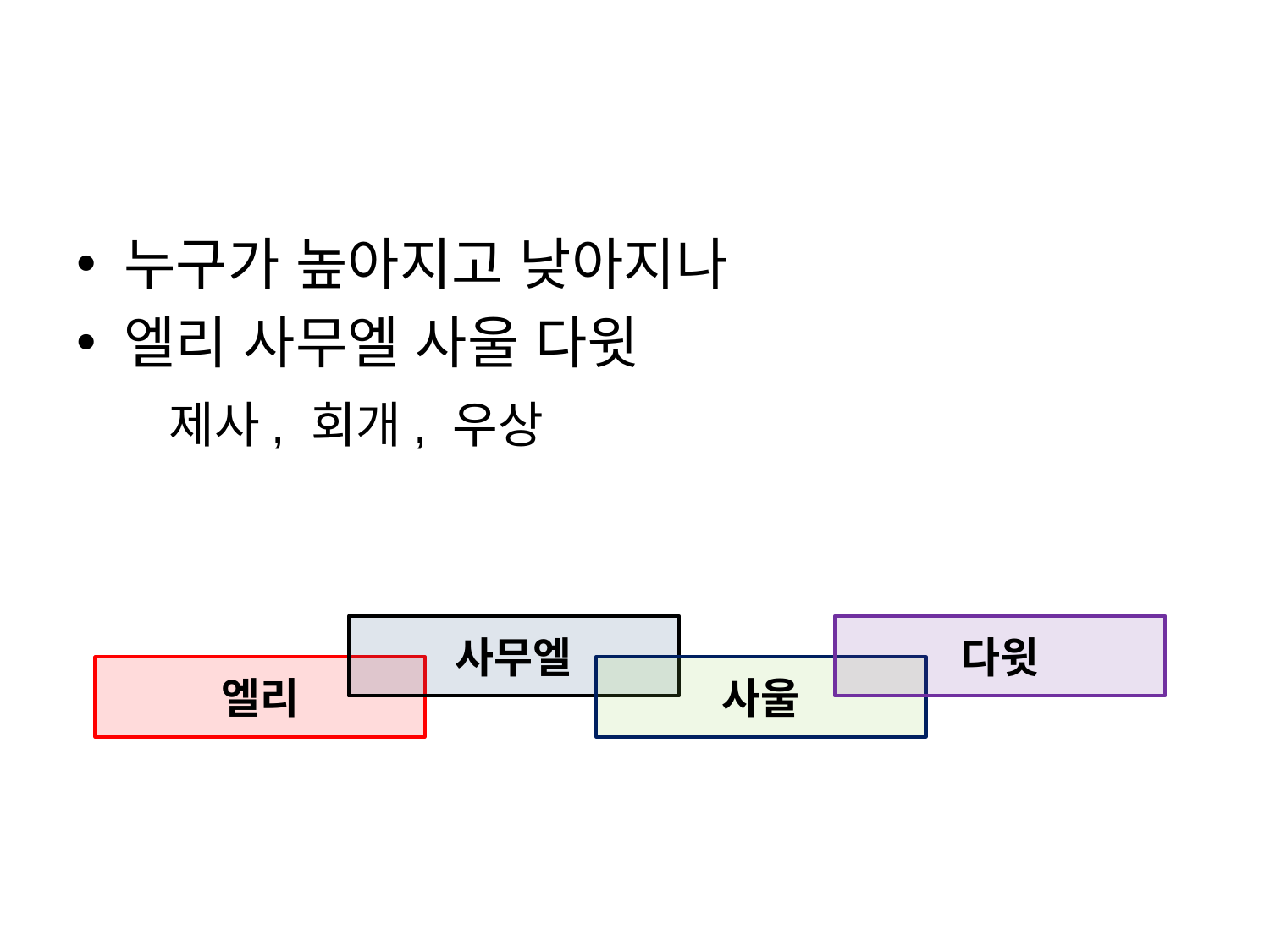

#
누구가 높아지고 낮아지나
엘리 사무엘 사울 다윗
     제사, 회개, 우상
사무엘
다윗
엘리
사울